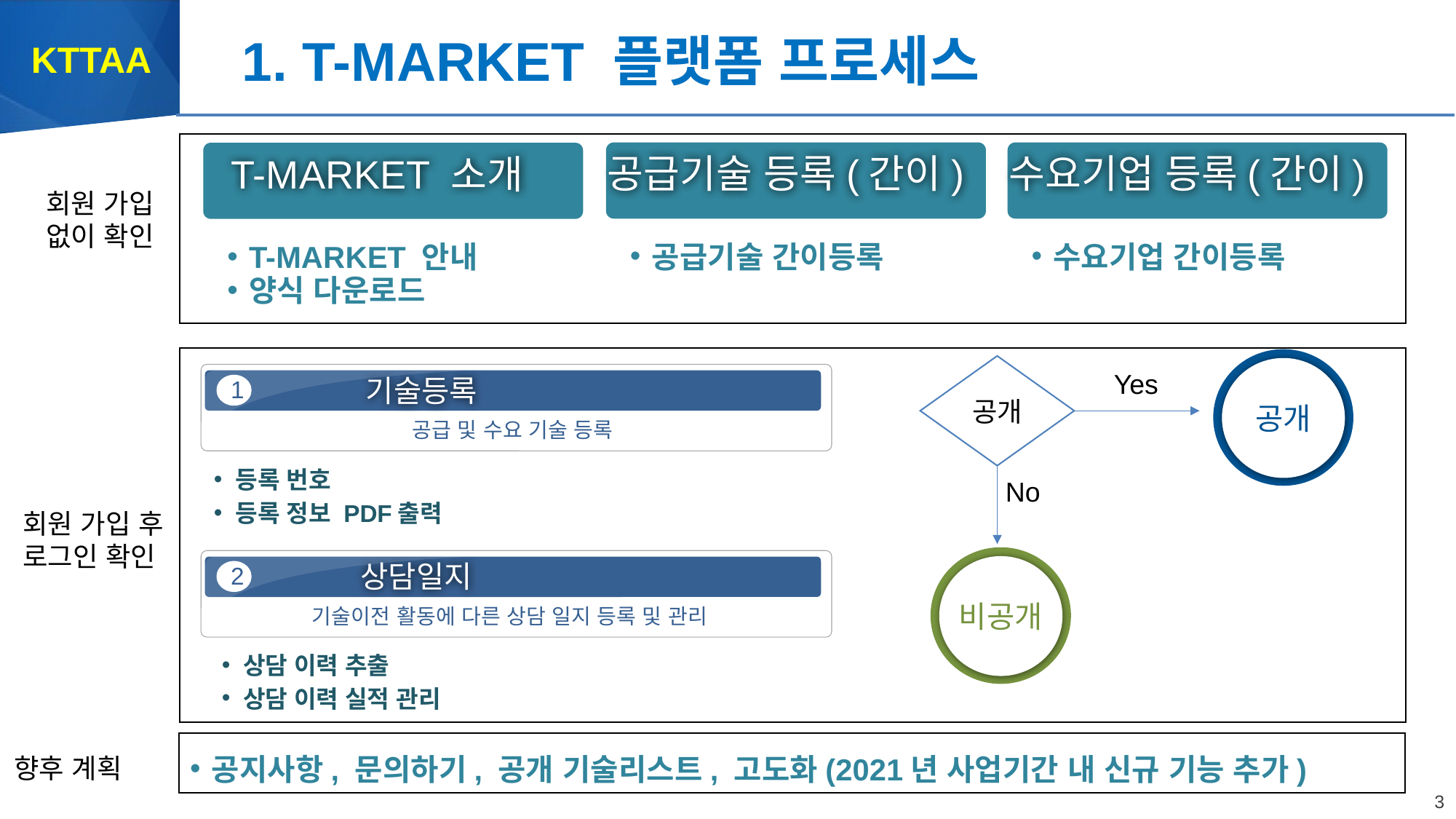

1. T-MARKET 플랫폼 프로세스
KTTAA

공급기술 등록(간이)
수요기업 등록(간이)
T-MARKET 소개
회원 가입
없이 확인
공급기술 간이등록
수요기업 간이등록
T-MARKET 안내
양식 다운로드

공개

공개
Yes

1

기술등록
공급 및 수요 기술 등록
등록 번호
등록 정보 PDF출력

No
회원 가입 후 로그인 확인

비공개

2

상담일지
기술이전 활동에 다른 상담 일지 등록 및 관리
상담 이력 추출
상담 이력 실적 관리

향후 계획
공지사항, 문의하기, 공개 기술리스트, 고도화(2021년 사업기간 내 신규 기능 추가)